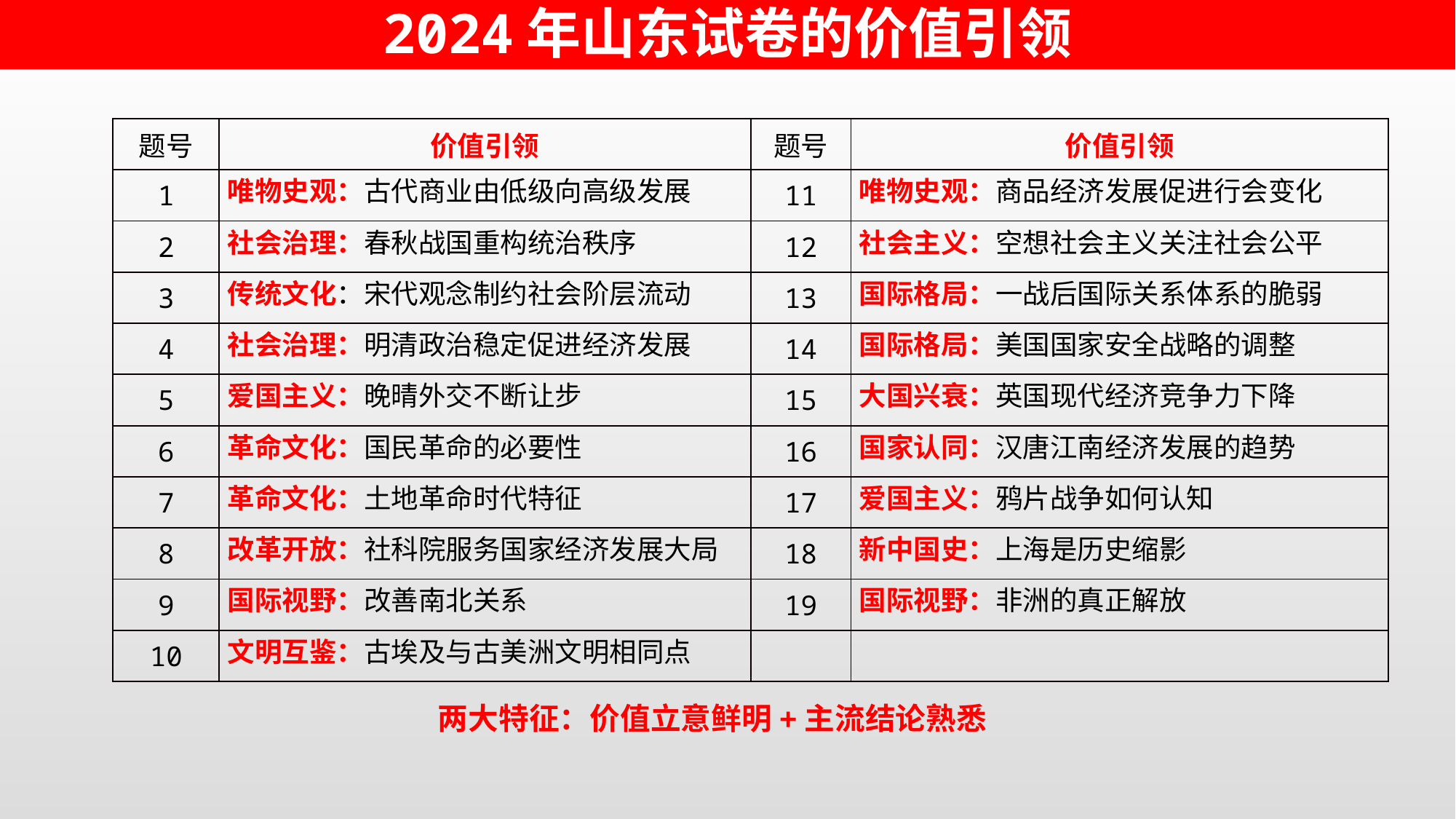

2024年山东试卷的价值引领
| 题号 | 价值引领 | 题号 | 价值引领 |
| --- | --- | --- | --- |
| 1 | 唯物史观：古代商业由低级向高级发展 | 11 | 唯物史观：商品经济发展促进行会变化 |
| 2 | 社会治理：春秋战国重构统治秩序 | 12 | 社会主义：空想社会主义关注社会公平 |
| 3 | 传统文化：宋代观念制约社会阶层流动 | 13 | 国际格局：一战后国际关系体系的脆弱 |
| 4 | 社会治理：明清政治稳定促进经济发展 | 14 | 国际格局：美国国家安全战略的调整 |
| 5 | 爱国主义：晚晴外交不断让步 | 15 | 大国兴衰：英国现代经济竞争力下降 |
| 6 | 革命文化：国民革命的必要性 | 16 | 国家认同：汉唐江南经济发展的趋势 |
| 7 | 革命文化：土地革命时代特征 | 17 | 爱国主义：鸦片战争如何认知 |
| 8 | 改革开放：社科院服务国家经济发展大局 | 18 | 新中国史：上海是历史缩影 |
| 9 | 国际视野：改善南北关系 | 19 | 国际视野：非洲的真正解放 |
| 10 | 文明互鉴：古埃及与古美洲文明相同点 |  |  |
两大特征：价值立意鲜明+主流结论熟悉